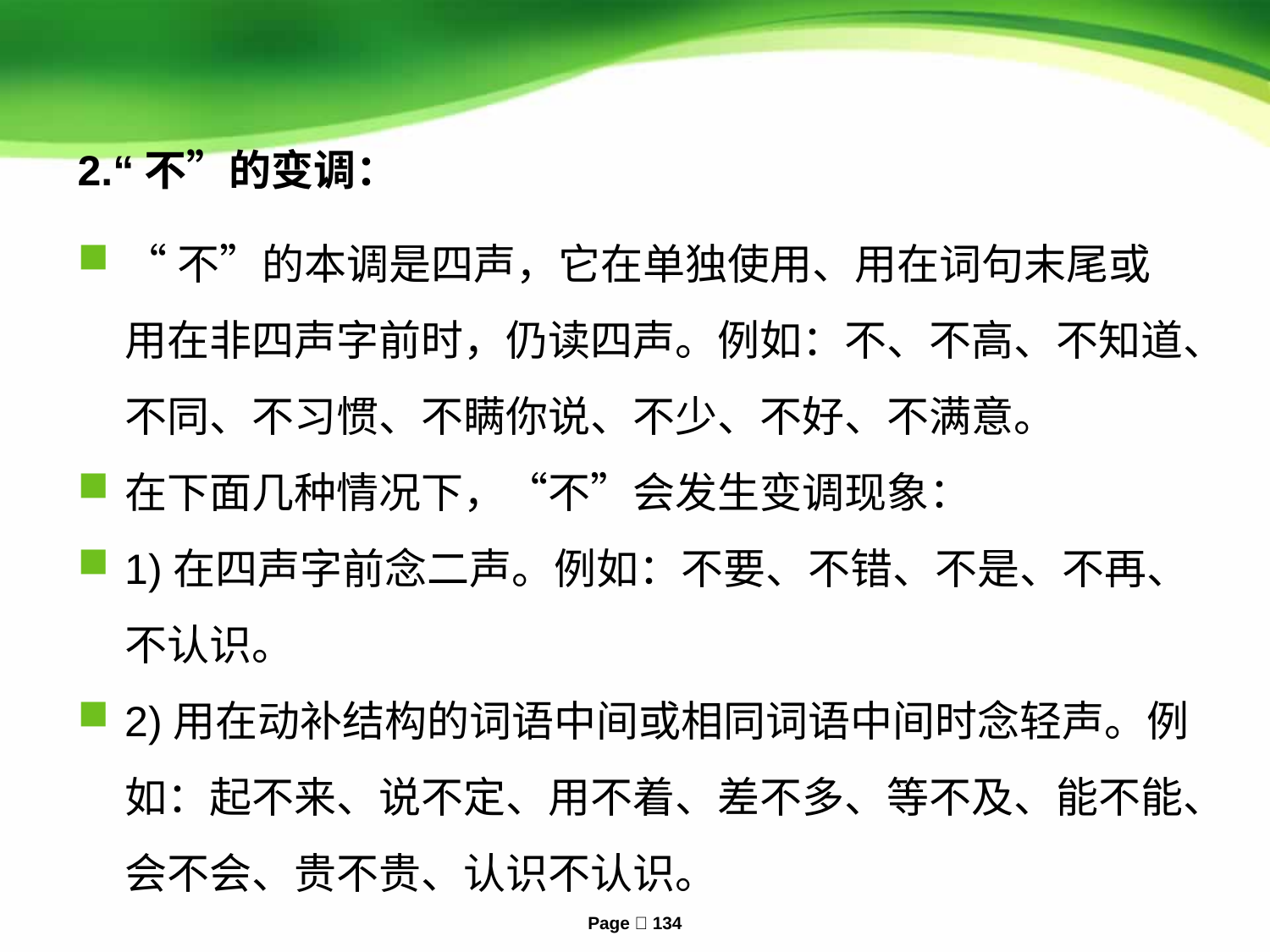

# 2.“不”的变调：
“不”的本调是四声，它在单独使用、用在词句末尾或用在非四声字前时，仍读四声。例如：不、不高、不知道、不同、不习惯、不瞒你说、不少、不好、不满意。
在下面几种情况下，“不”会发生变调现象：
1)在四声字前念二声。例如：不要、不错、不是、不再、不认识。
2)用在动补结构的词语中间或相同词语中间时念轻声。例如：起不来、说不定、用不着、差不多、等不及、能不能、会不会、贵不贵、认识不认识。